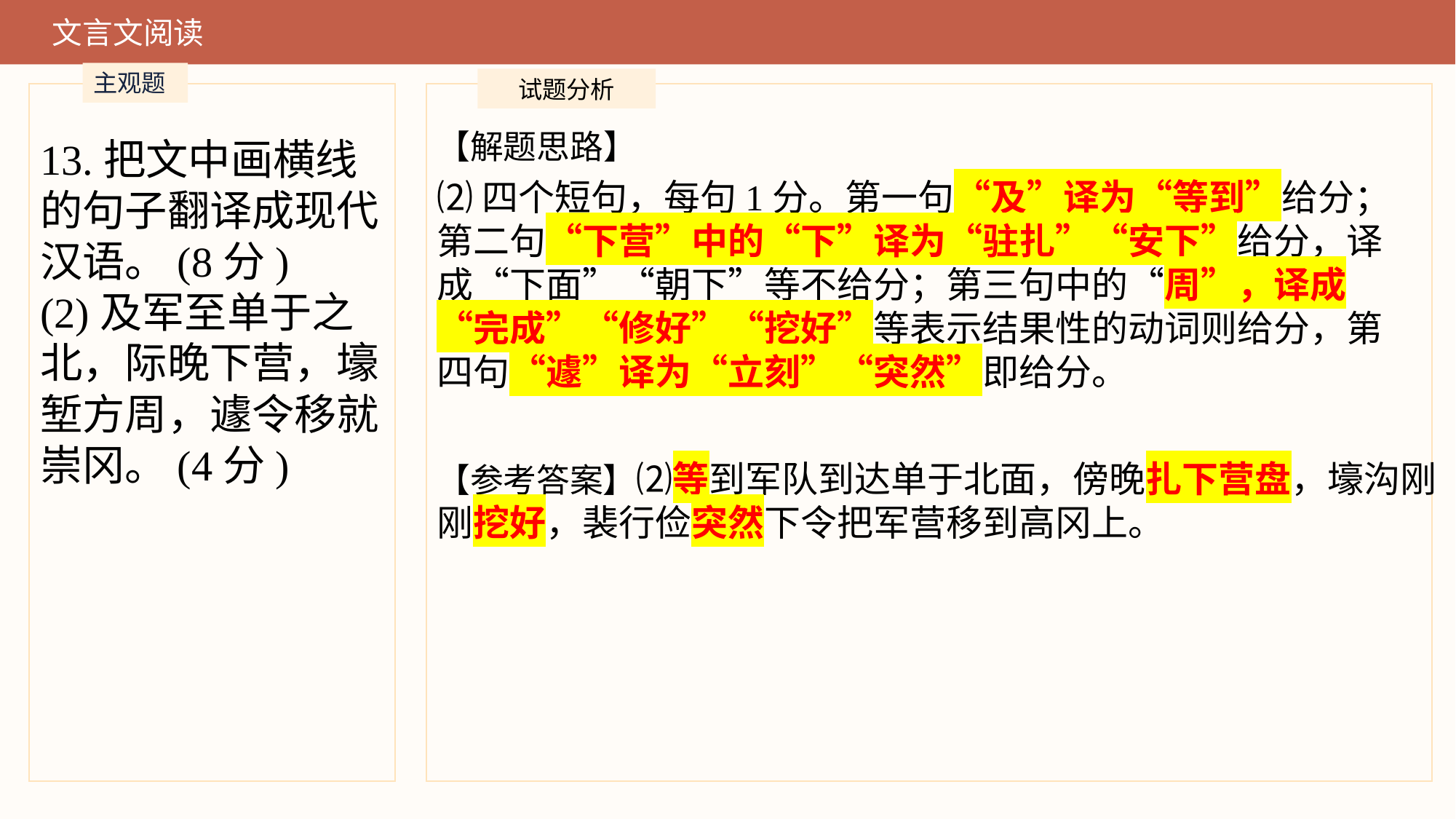

文言文阅读
主观题
试题分析

【解题思路】

13.把文中画横线的句子翻译成现代汉语。(8分)(2)及军至单于之北，际晚下营，壕堑方周，遽令移就崇冈。(4分)
⑵四个短句，每句1分。第一句“及”译为“等到”给分；第二句“下营”中的“下”译为“驻扎”“安下”给分，译成“下面”“朝下”等不给分；第三句中的“周”，译成“完成”“修好”“挖好”等表示结果性的动词则给分，第四句“遽”译为“立刻”“突然”即给分。
【参考答案】⑵等到军队到达单于北面，傍晚扎下营盘，壕沟刚刚挖好，裴行俭突然下令把军营移到高冈上。